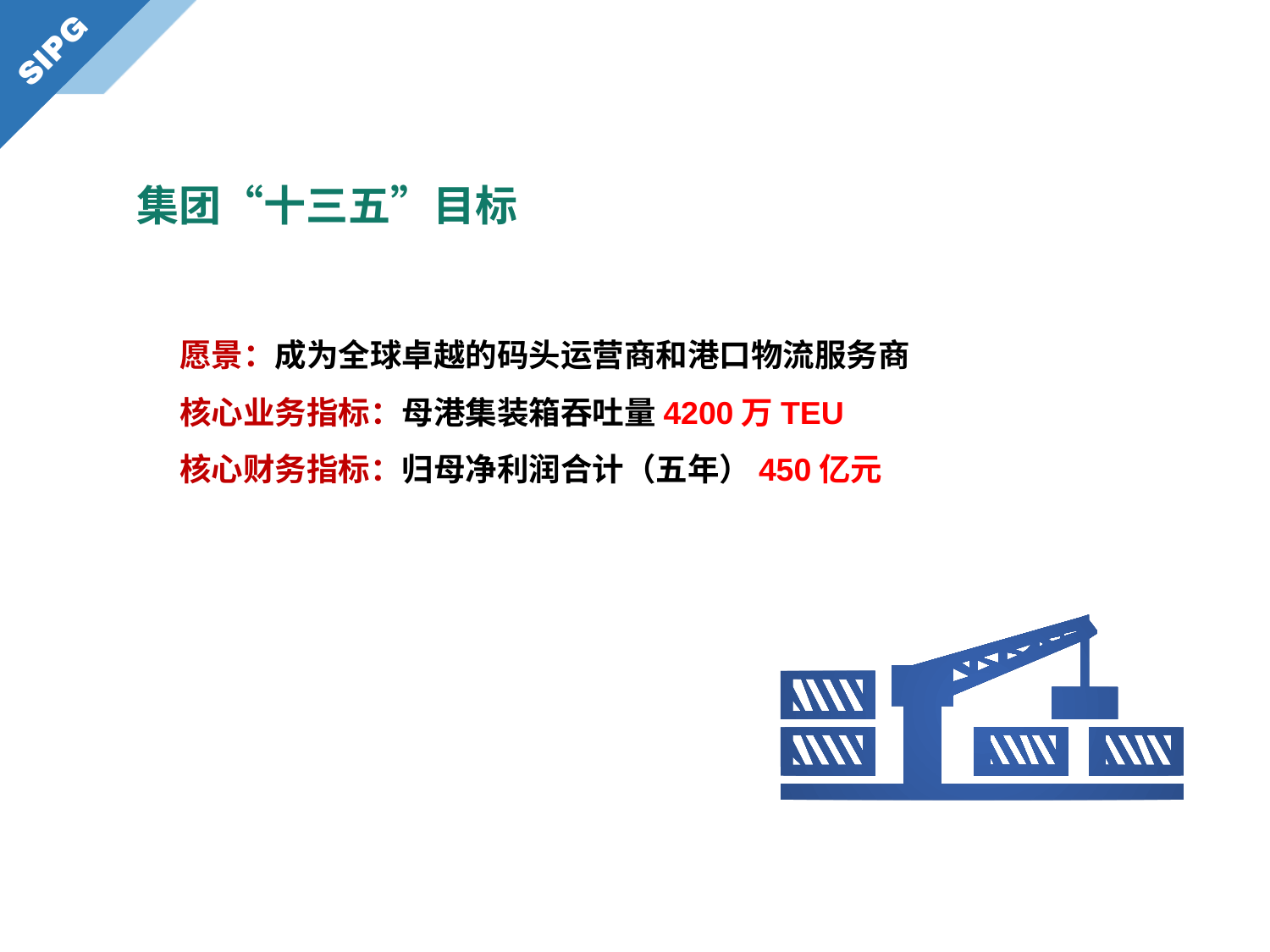

SIPG
集团“十三五”目标
愿景：成为全球卓越的码头运营商和港口物流服务商
核心业务指标：母港集装箱吞吐量4200万TEU
核心财务指标：归母净利润合计（五年）450亿元